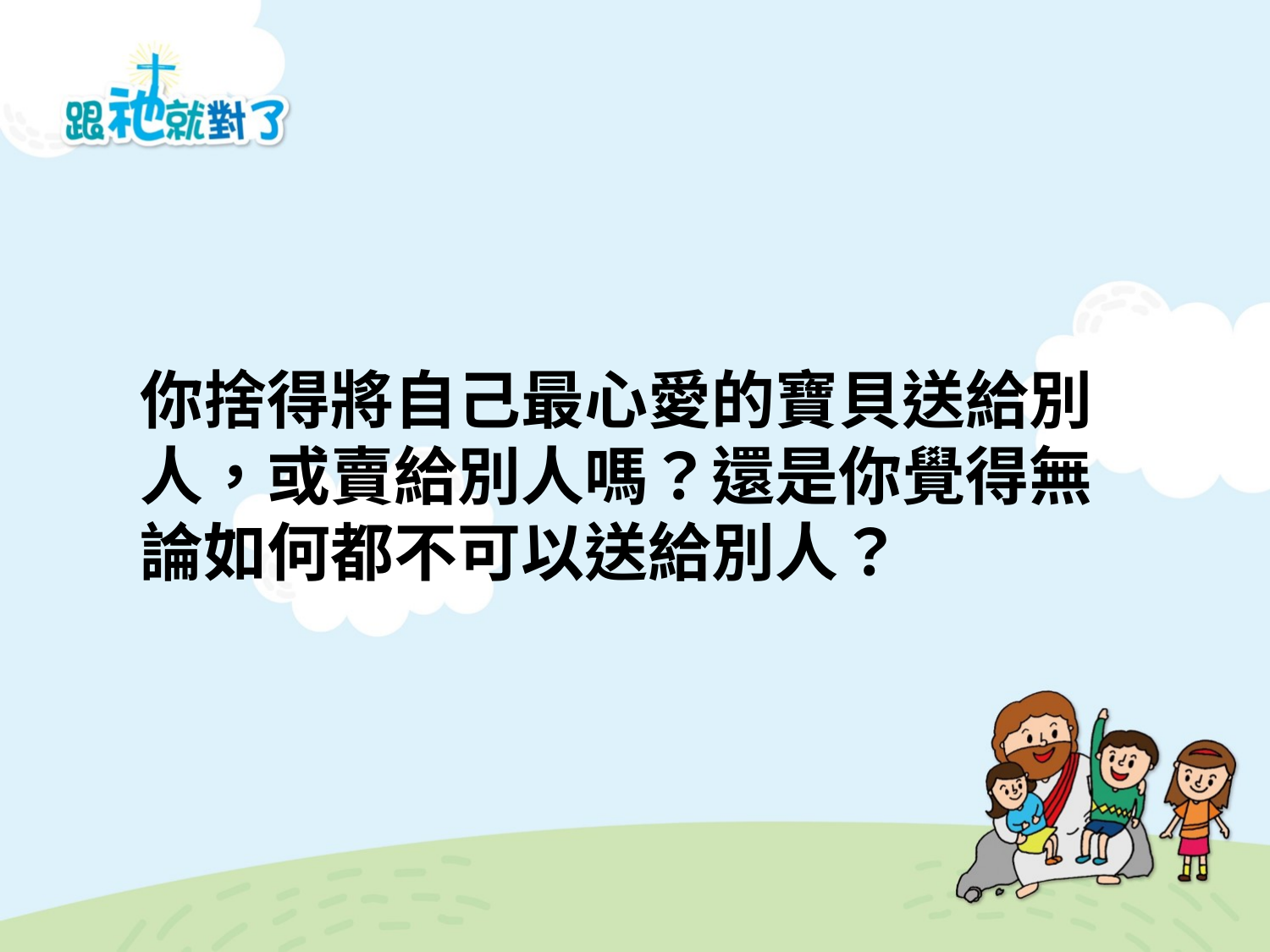

你捨得將自己最心愛的寶貝送給別人，或賣給別人嗎？還是你覺得無論如何都不可以送給別人？